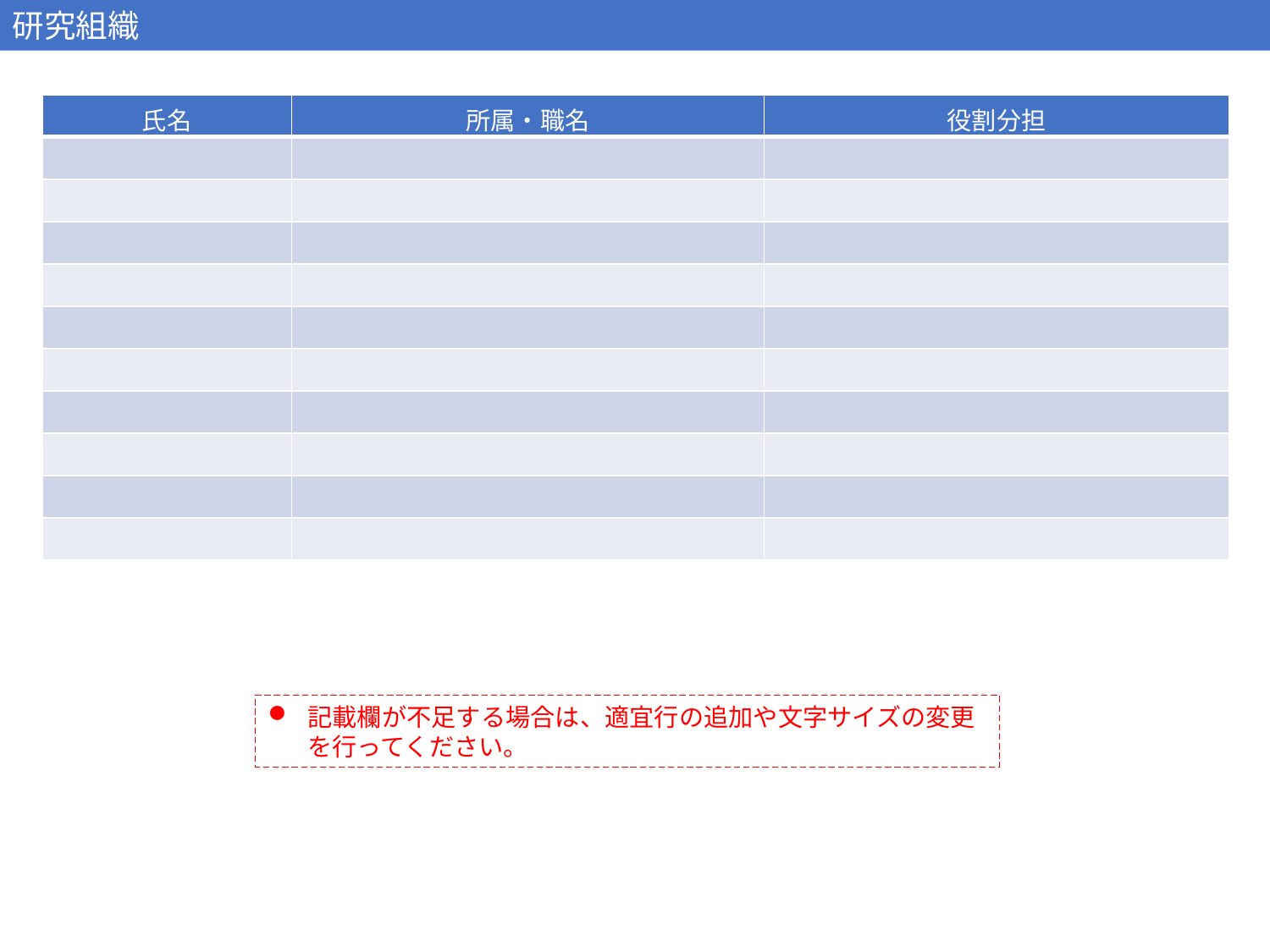

研究組織
| 氏名 | 所属・職名 | 役割分担 |
| --- | --- | --- |
|  |  |  |
|  |  |  |
|  |  |  |
|  |  |  |
|  |  |  |
|  |  |  |
|  |  |  |
|  |  |  |
|  |  |  |
|  |  |  |
記載欄が不足する場合は、適宜行の追加や文字サイズの変更を行ってください。
6